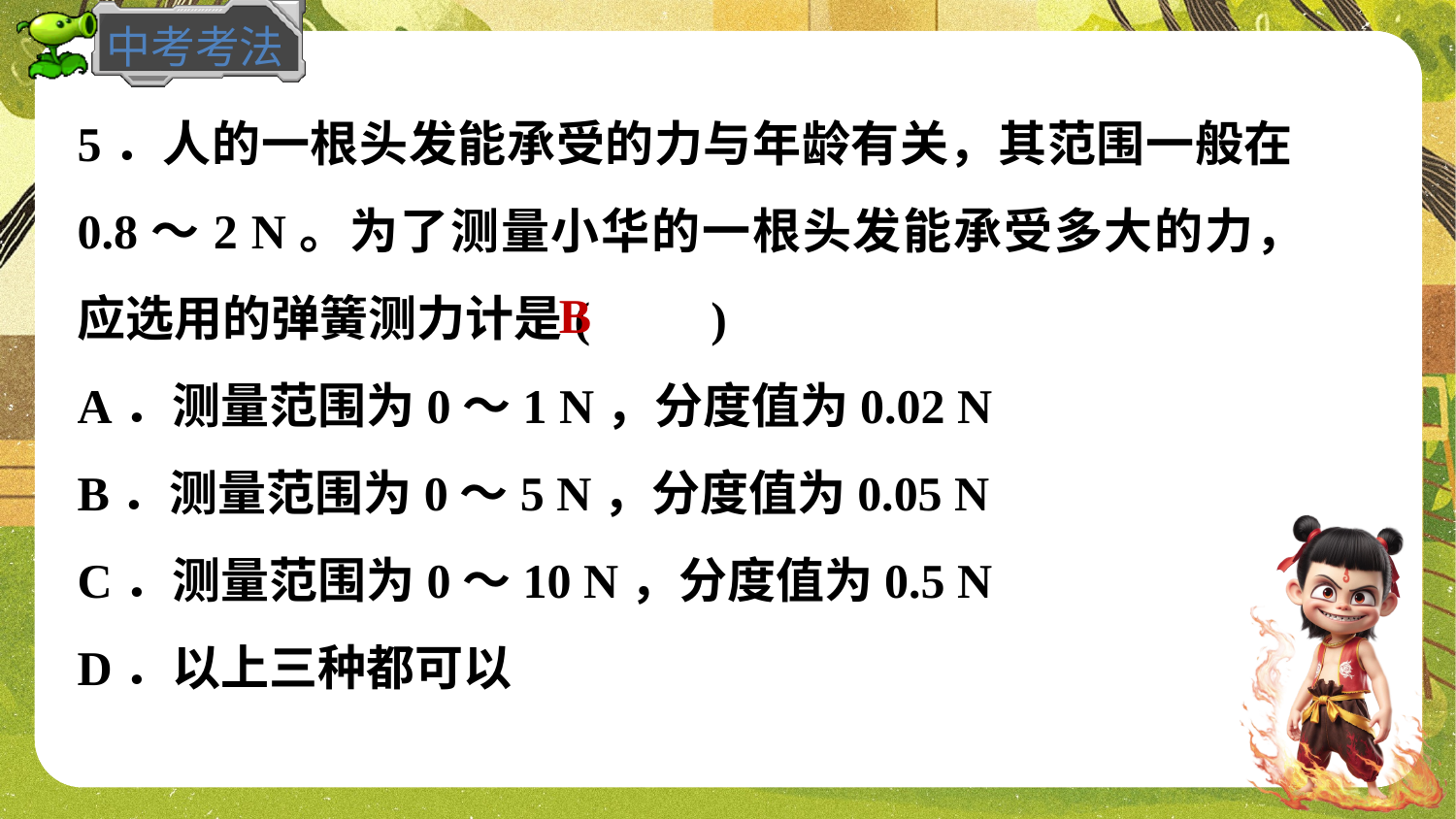

5．人的一根头发能承受的力与年龄有关，其范围一般在0.8～2 N。为了测量小华的一根头发能承受多大的力，应选用的弹簧测力计是(　　)
A．测量范围为0～1 N，分度值为0.02 N
B．测量范围为0～5 N，分度值为0.05 N
C．测量范围为0～10 N，分度值为0.5 N
D．以上三种都可以
B